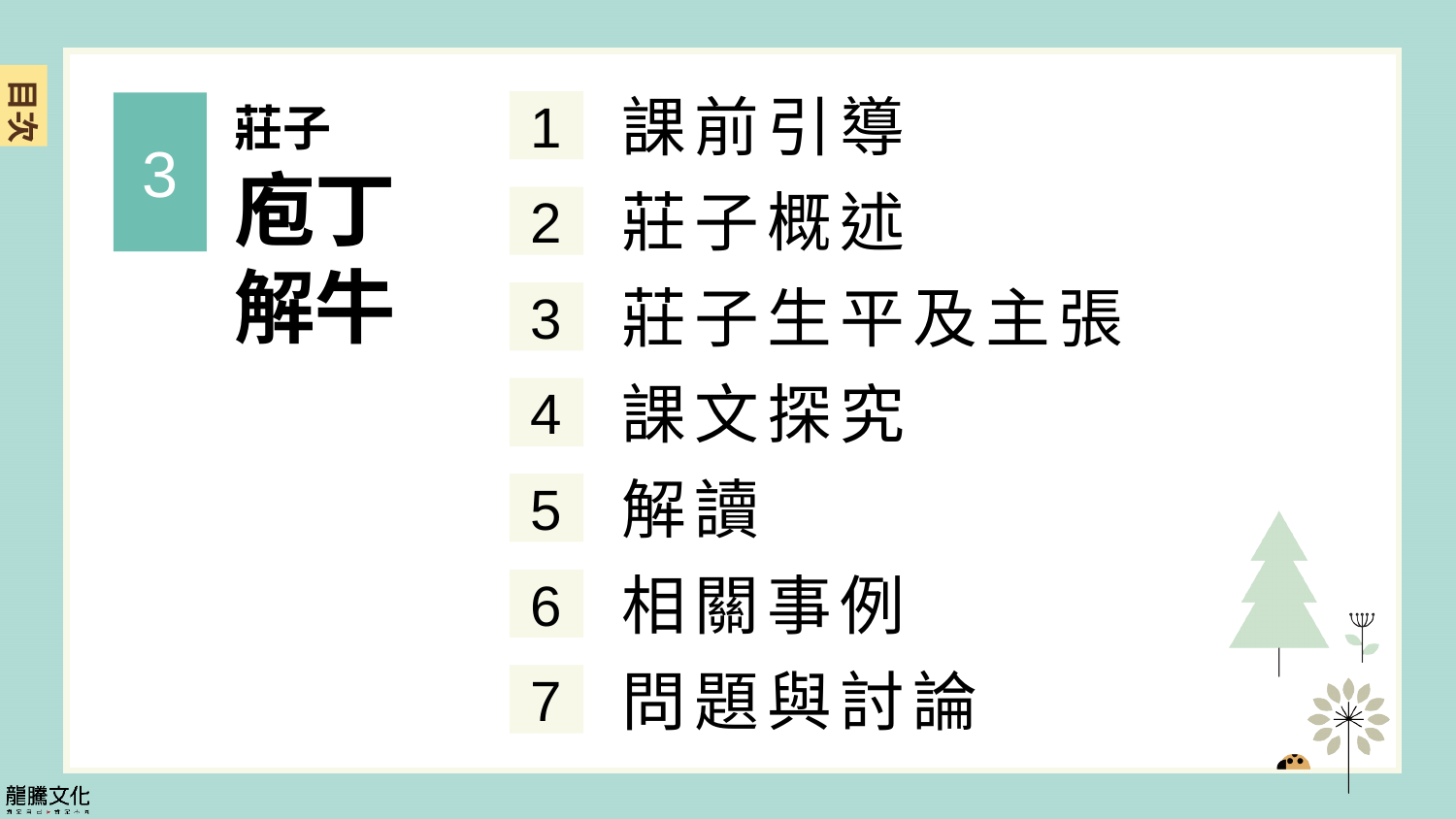

課前引導

1
莊子
庖丁解牛
3
莊子概述

2
莊子生平及主張

3
課文探究

4
解讀

5
相關事例

6
問題與討論

7